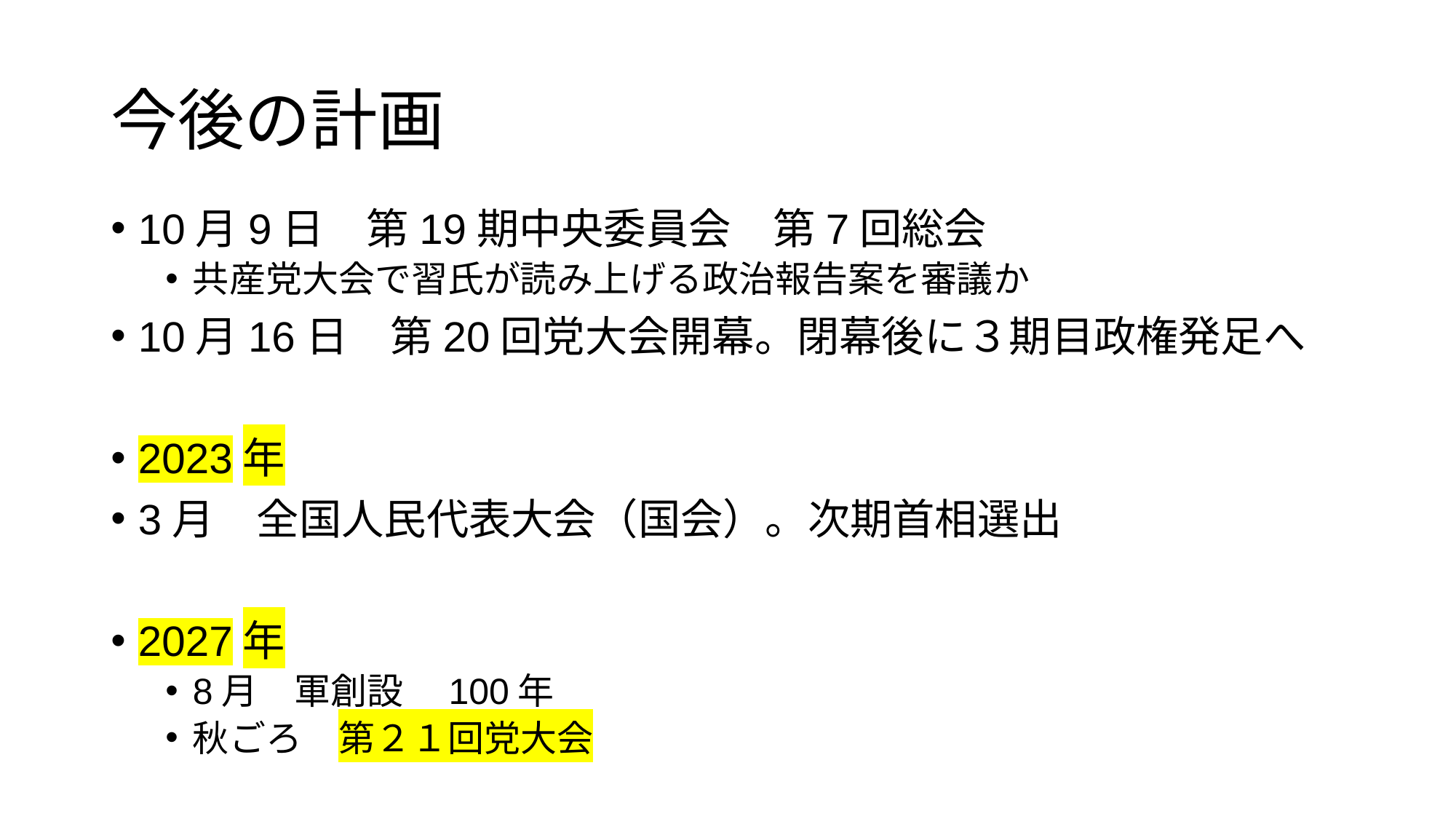

# 今後の計画
10月9日　第19期中央委員会　第7回総会
共産党大会で習氏が読み上げる政治報告案を審議か
10月16日　第20回党大会開幕。閉幕後に３期目政権発足へ

2023年
3月　全国人民代表大会（国会）。次期首相選出

2027年
8月　軍創設　100年
秋ごろ　第２１回党大会